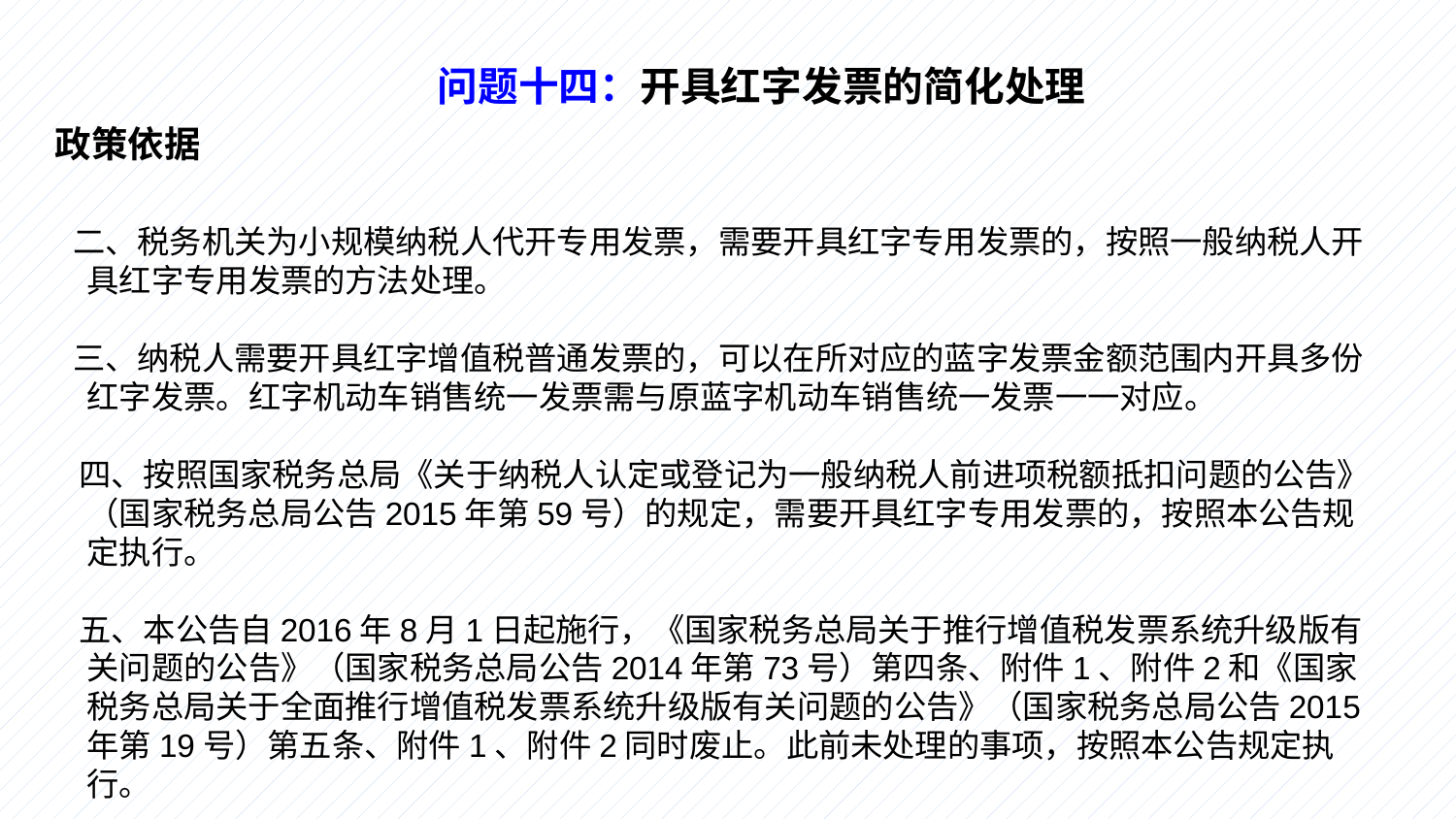

问题十四：开具红字发票的简化处理
政策依据
       二、税务机关为小规模纳税人代开专用发票，需要开具红字专用发票的，按照一般纳税人开具红字专用发票的方法处理。

       三、纳税人需要开具红字增值税普通发票的，可以在所对应的蓝字发票金额范围内开具多份红字发票。红字机动车销售统一发票需与原蓝字机动车销售统一发票一一对应。

　　四、按照国家税务总局《关于纳税人认定或登记为一般纳税人前进项税额抵扣问题的公告》（国家税务总局公告2015年第59号）的规定，需要开具红字专用发票的，按照本公告规定执行。

　　五、本公告自2016年8月1日起施行，《国家税务总局关于推行增值税发票系统升级版有关问题的公告》（国家税务总局公告2014年第73号）第四条、附件1、附件2和《国家税务总局关于全面推行增值税发票系统升级版有关问题的公告》（国家税务总局公告2015年第19号）第五条、附件1、附件2同时废止。此前未处理的事项，按照本公告规定执行。